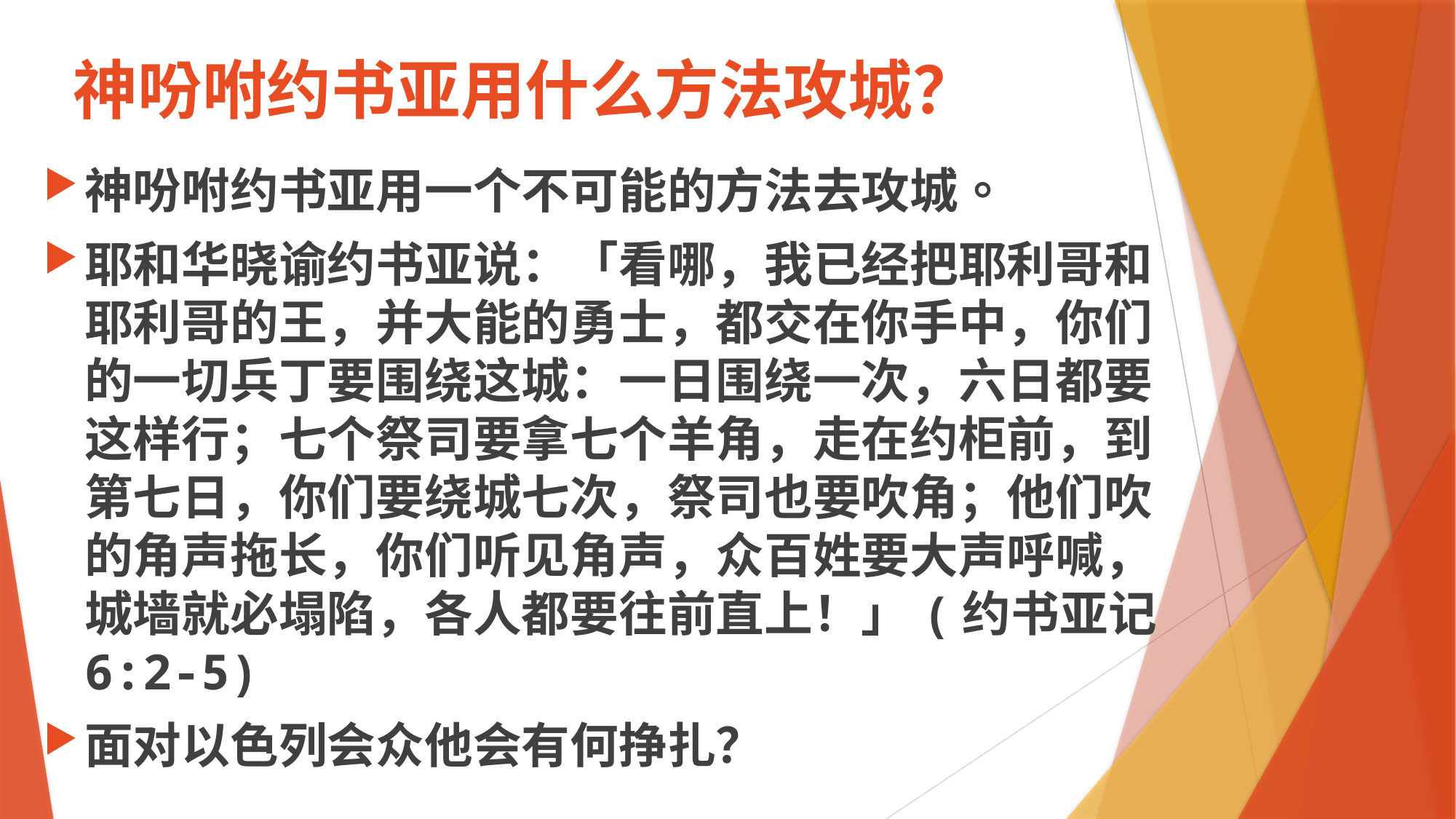

# 神吩咐约书亚用什么方法攻城？
神吩咐约书亚用一个不可能的方法去攻城。
耶和华晓谕约书亚说：「看哪，我已经把耶利哥和耶利哥的王，并大能的勇士，都交在你手中，你们的一切兵丁要围绕这城：一日围绕一次，六日都要这样行；七个祭司要拿七个羊角，走在约柜前，到第七日，你们要绕城七次，祭司也要吹角；他们吹的角声拖长，你们听见角声，众百姓要大声呼喊，城墙就必塌陷，各人都要往前直上！」(约书亚记6:2-5)
面对以色列会众他会有何挣扎？